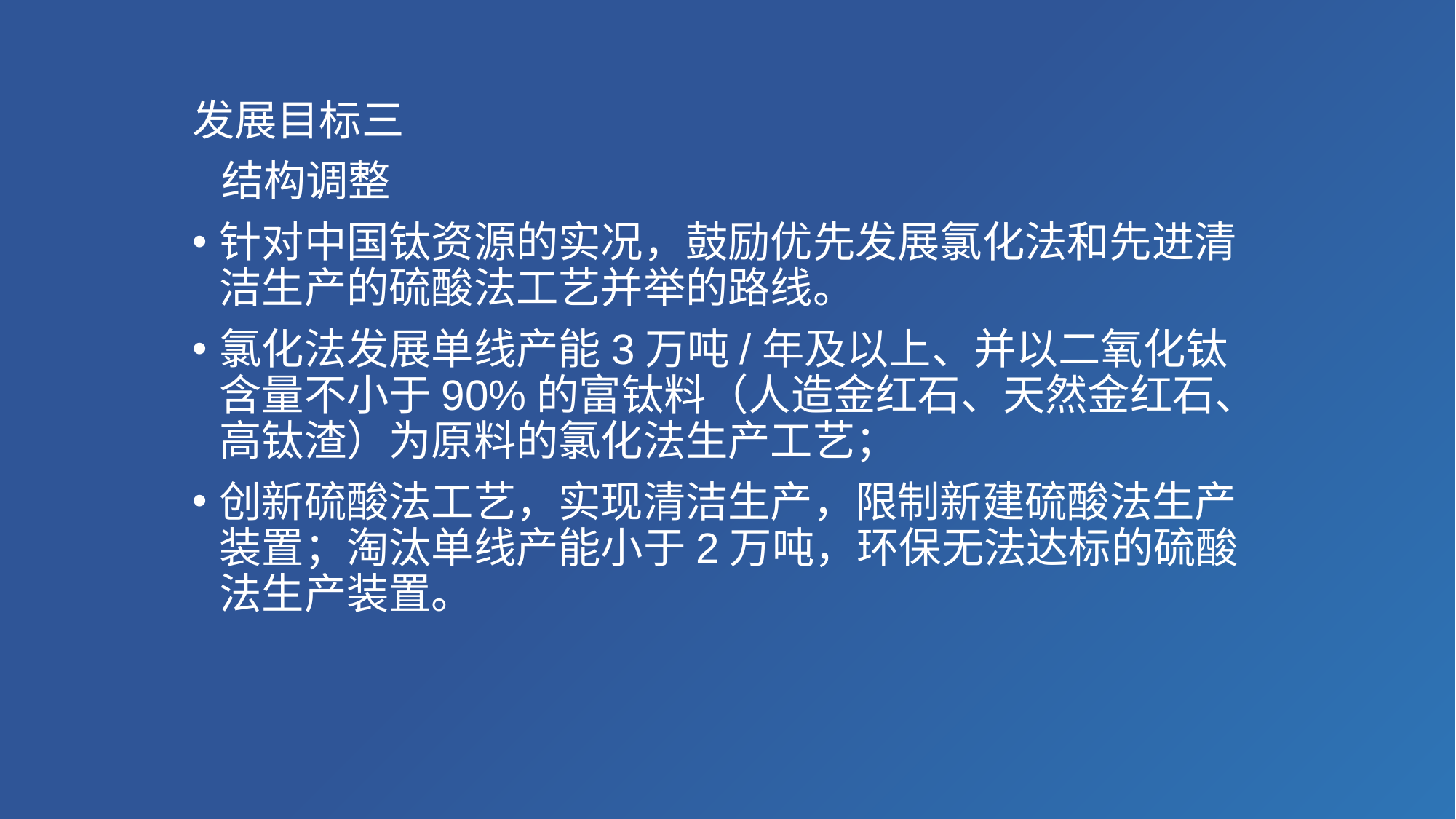

发展目标三
  结构调整
针对中国钛资源的实况，鼓励优先发展氯化法和先进清洁生产的硫酸法工艺并举的路线。
氯化法发展单线产能3万吨/年及以上、并以二氧化钛含量不小于90%的富钛料（人造金红石、天然金红石、高钛渣）为原料的氯化法生产工艺；
创新硫酸法工艺，实现清洁生产，限制新建硫酸法生产装置；淘汰单线产能小于2万吨，环保无法达标的硫酸法生产装置。